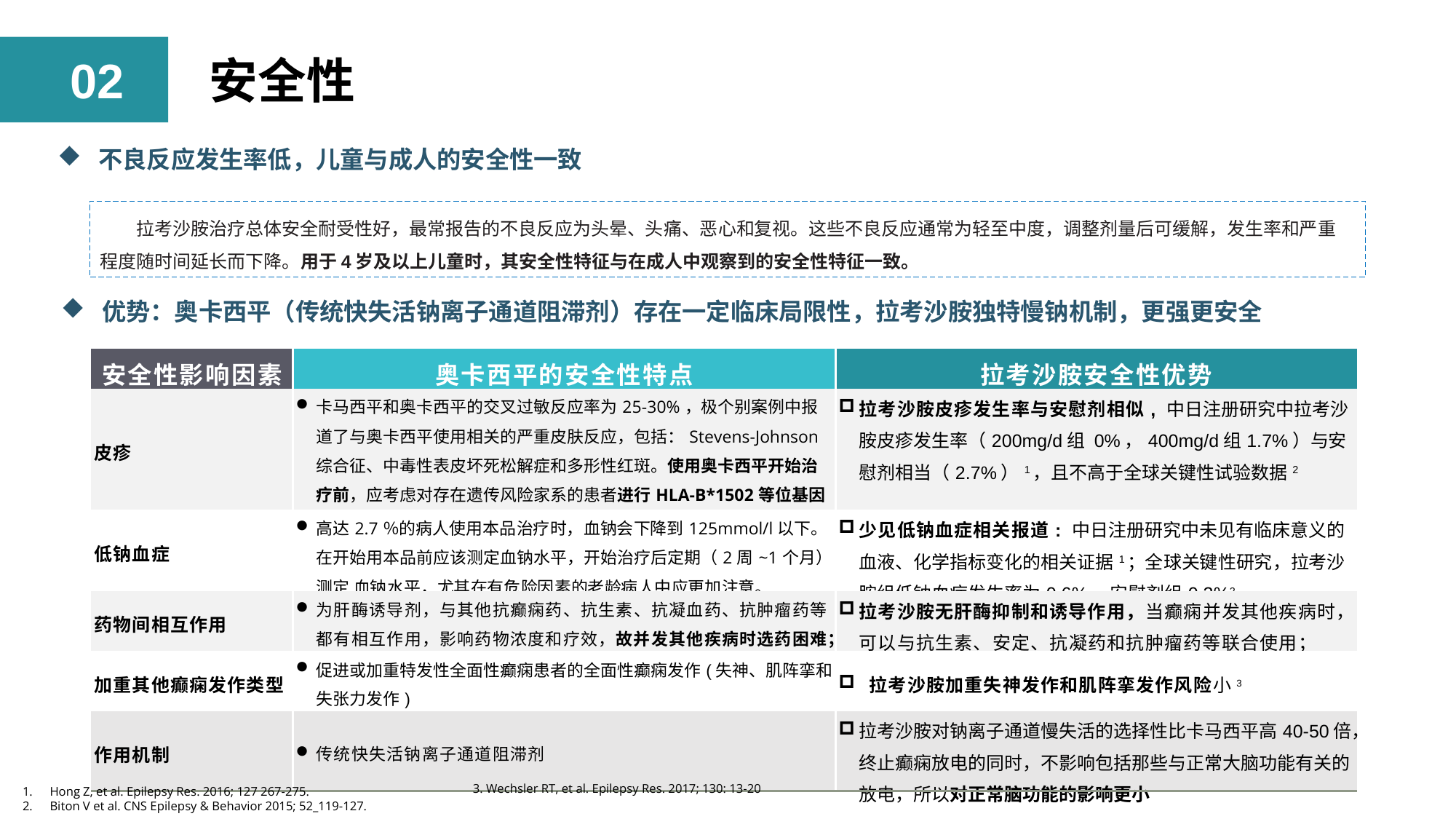

02
安全性

不良反应发生率低，儿童与成人的安全性一致
        拉考沙胺治疗总体安全耐受性好，最常报告的不良反应为头晕、头痛、恶心和复视。这些不良反应通常为轻至中度，调整剂量后可缓解，发生率和严重程度随时间延长而下降。用于4岁及以上儿童时，其安全性特征与在成人中观察到的安全性特征一致。
优势：奥卡西平（传统快失活钠离子通道阻滞剂）存在一定临床局限性，拉考沙胺独特慢钠机制，更强更安全
| 安全性影响因素 | 奥卡西平的安全性特点 | 拉考沙胺安全性优势 |
| --- | --- | --- |
| 皮疹 | 卡马西平和奥卡西平的交叉过敏反应率为25-30%，极个别案例中报道了与奥卡西平使用相关的严重皮肤反应，包括：Stevens-Johnson综合征、中毒性表皮坏死松解症和多形性红斑。使用奥卡西平开始治疗前，应考虑对存在遗传风险家系的患者进行HLA-B\*1502等位基因检查 | 拉考沙胺皮疹发生率与安慰剂相似, 中日注册研究中拉考沙胺皮疹发生率（200mg/d组 0%，400mg/d组1.7%）与安慰剂相当（2.7%）1，且不高于全球关键性试验数据2 |
| 低钠血症 | 高达2.7％的病人使用本品治疗时，血钠会下降到125mmol/l以下。在开始用本品前应该测定血钠水平，开始治疗后定期（2周~1个月）测定 血钠水平，尤其在有危险因素的老龄病人中应更加注意。 | 少见低钠血症相关报道: 中日注册研究中未见有临床意义的血液、化学指标变化的相关证据1；全球关键性研究，拉考沙胺组低钠血症发生率为0.6%，安慰剂组0.3%2 |
| 药物间相互作用 | 为肝酶诱导剂，与其他抗癫痫药、抗生素、抗凝血药、抗肿瘤药等都有相互作用，影响药物浓度和疗效，故并发其他疾病时选药困难； | 拉考沙胺无肝酶抑制和诱导作用，当癫痫并发其他疾病时，可以与抗生素、安定、抗凝药和抗肿瘤药等联合使用； |
| 加重其他癫痫发作类型 | 促进或加重特发性全面性癫痫患者的全面性癫痫发作(失神、肌阵挛和失张力发作) | 拉考沙胺加重失神发作和肌阵挛发作风险小3 |
| 作用机制 | 传统快失活钠离子通道阻滞剂 | 拉考沙胺对钠离子通道慢失活的选择性比卡马西平高40-50倍，终止癫痫放电的同时，不影响包括那些与正常大脑功能有关的放电，所以对正常脑功能的影响更小 |
3. Wechsler RT, et al. Epilepsy Res. 2017; 130: 13-20
Hong Z, et al. Epilepsy Res. 2016; 127 267-275.
Biton V et al. CNS Epilepsy & Behavior 2015; 52_119-127.